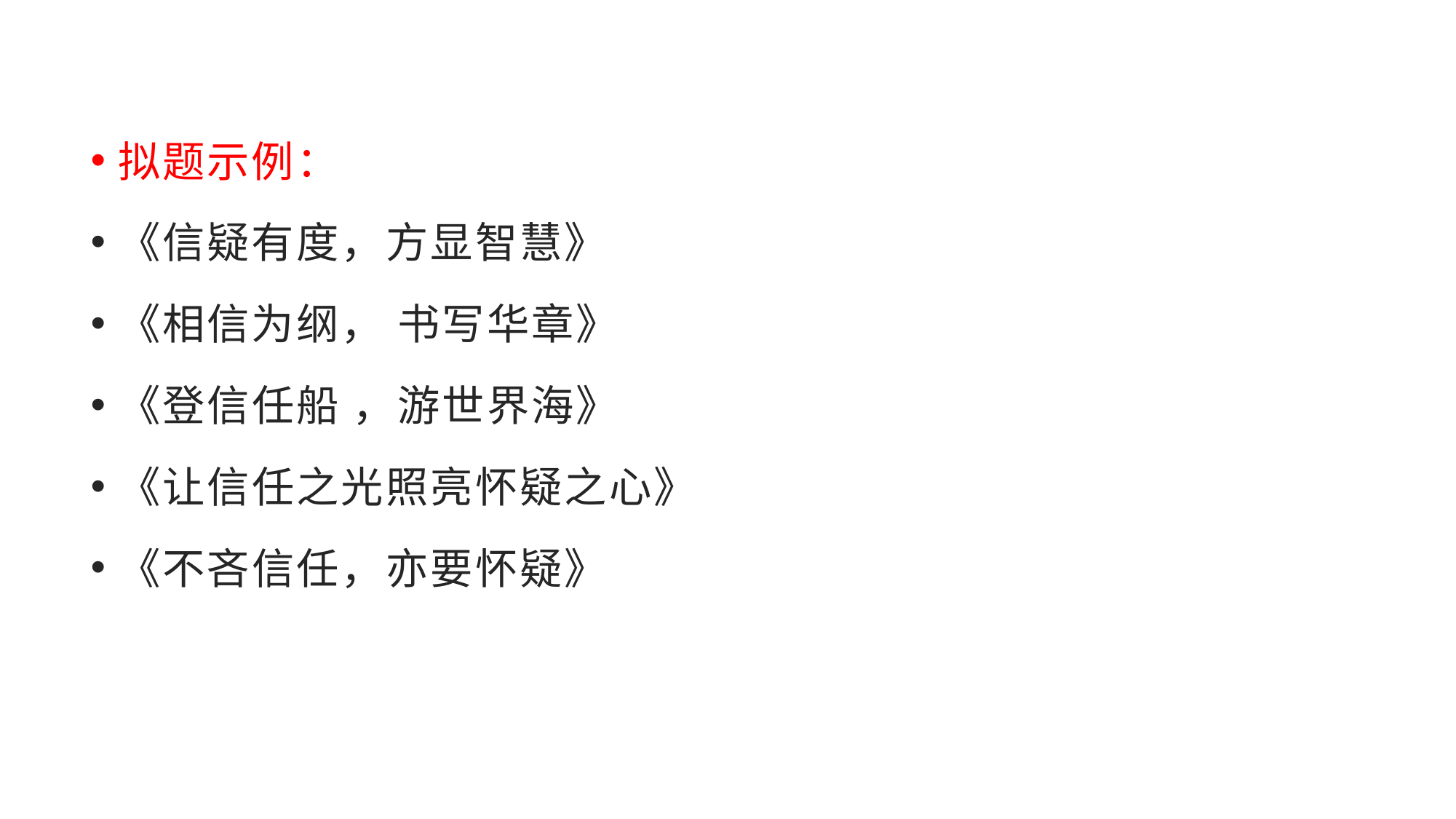

拟题示例：
《信疑有度，方显智慧》
《相信为纲， 书写华章》
《登信任船 ，游世界海》
《让信任之光照亮怀疑之心》
《不吝信任，亦要怀疑》